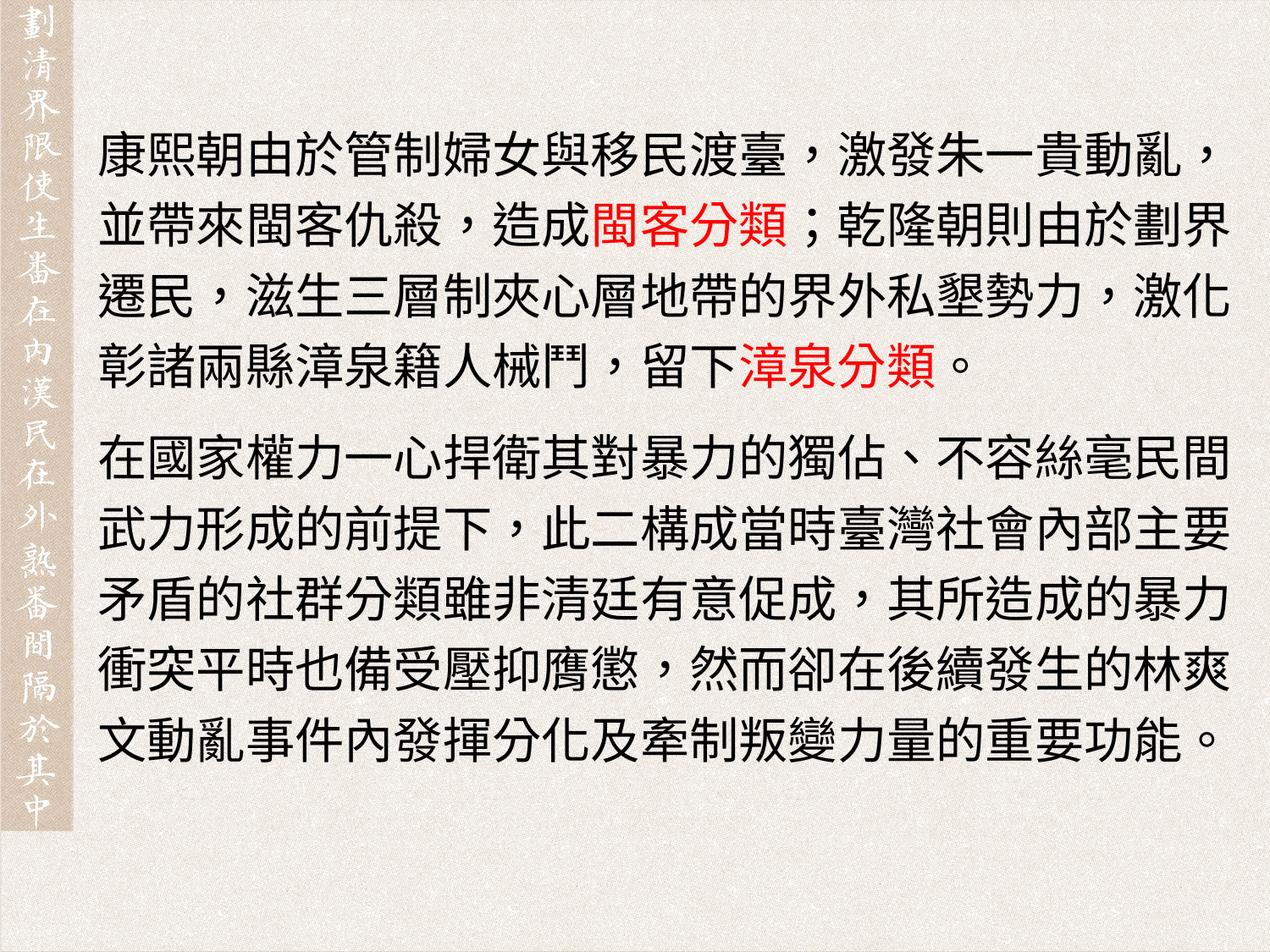

康熙朝由於管制婦女與移民渡臺，激發朱一貴動亂，並帶來閩客仇殺，造成閩客分類；乾隆朝則由於劃界遷民，滋生三層制夾心層地帶的界外私墾勢力，激化彰諸兩縣漳泉籍人械鬥，留下漳泉分類。
在國家權力一心捍衛其對暴力的獨佔、不容絲毫民間武力形成的前提下，此二構成當時臺灣社會內部主要矛盾的社群分類雖非清廷有意促成，其所造成的暴力衝突平時也備受壓抑膺懲，然而卻在後續發生的林爽文動亂事件內發揮分化及牽制叛變力量的重要功能。